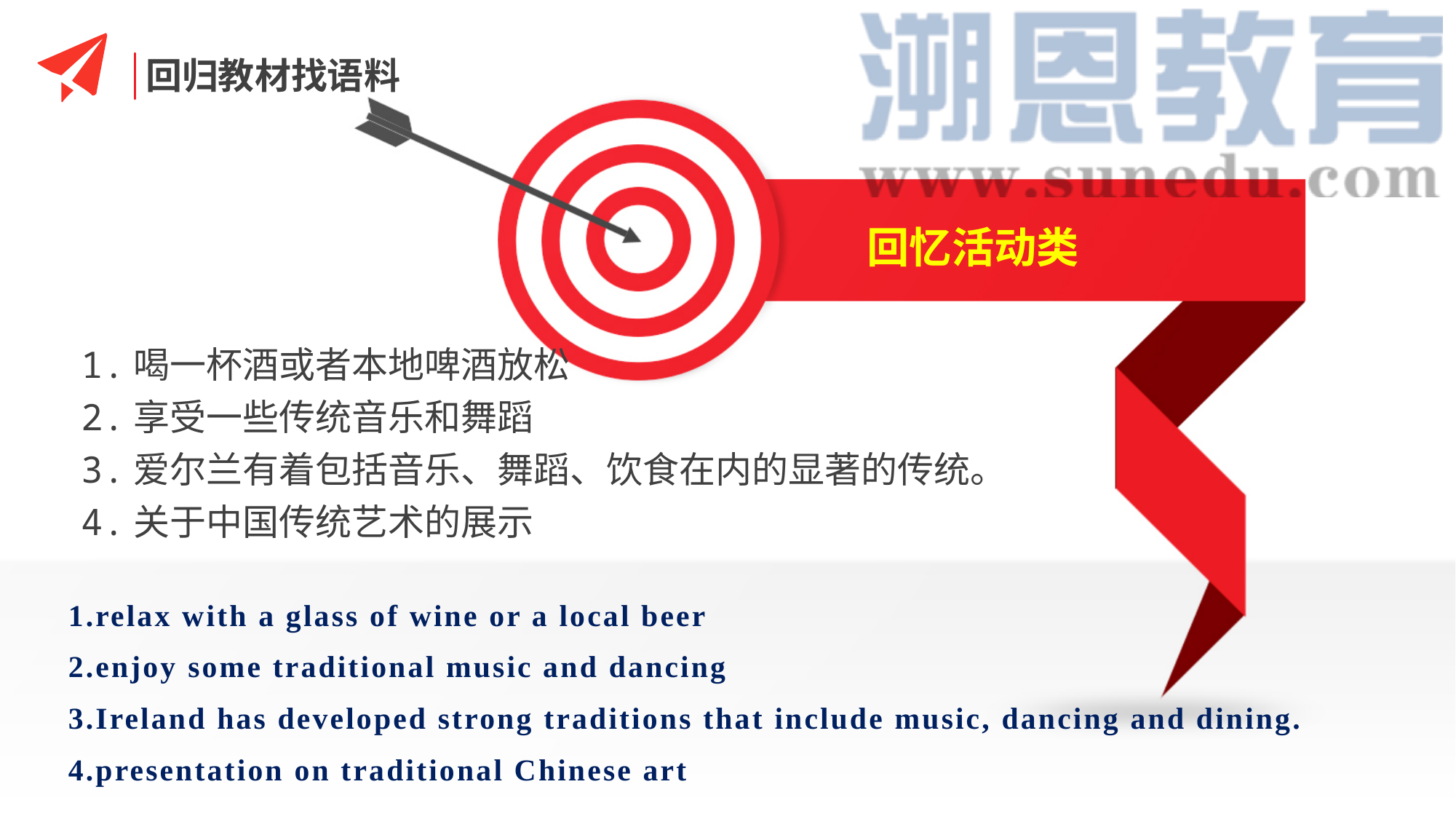

回归教材找语料
回忆活动类
1.喝一杯酒或者本地啤酒放松
2.享受一些传统音乐和舞蹈
3.爱尔兰有着包括音乐、舞蹈、饮食在内的显著的传统。
4.关于中国传统艺术的展示
1.relax with a glass of wine or a local beer
2.enjoy some traditional music and dancing
3.Ireland has developed strong traditions that include music, dancing and dining.
4.presentation on traditional Chinese art